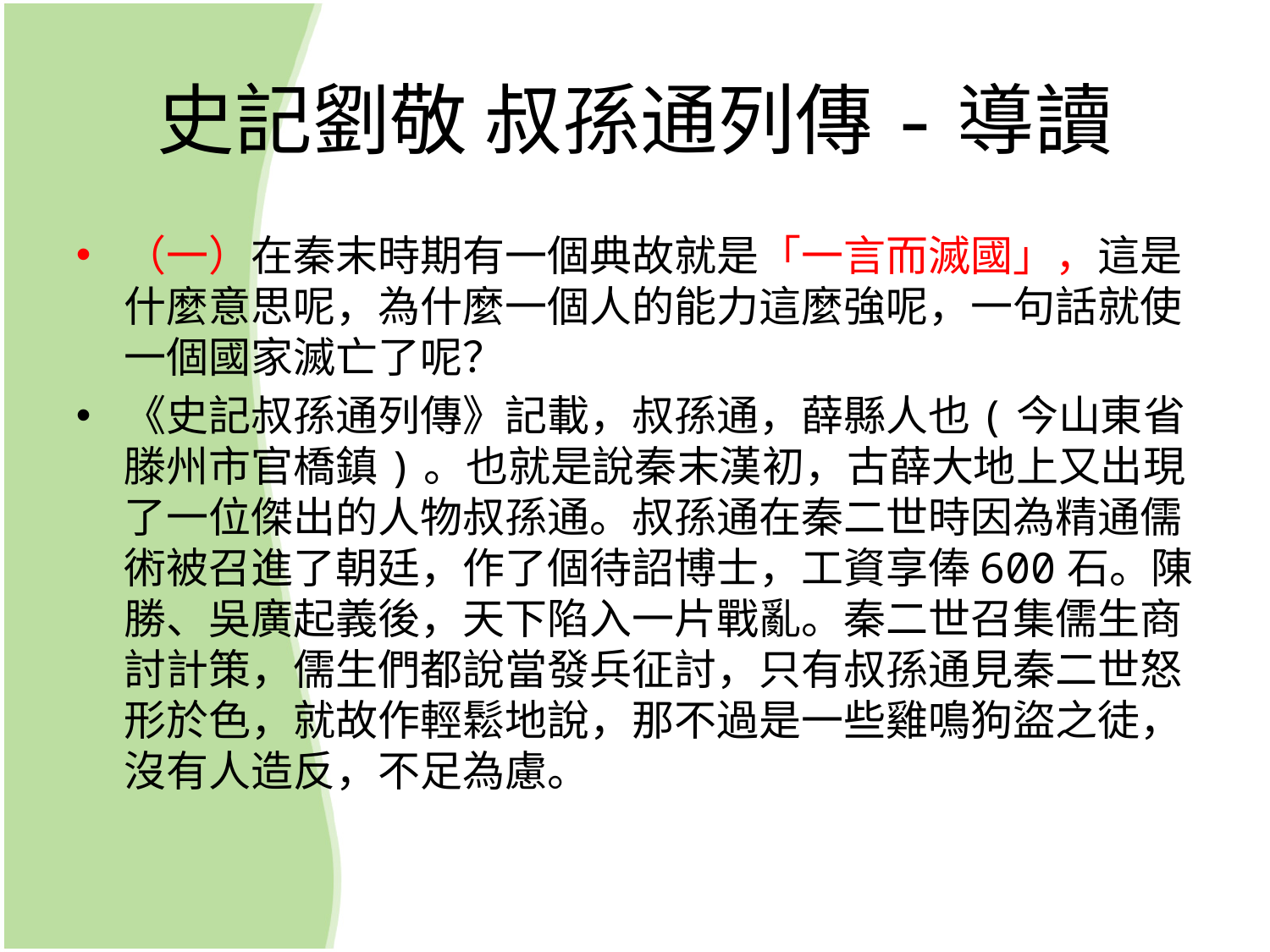

# 史記劉敬 叔孫通列傳-導讀
（一）在秦末時期有一個典故就是「一言而滅國」，這是什麼意思呢，為什麼一個人的能力這麼強呢，一句話就使一個國家滅亡了呢？
《史記叔孫通列傳》記載，叔孫通，薛縣人也(今山東省滕州市官橋鎮)。也就是說秦末漢初，古薛大地上又出現了一位傑出的人物叔孫通。叔孫通在秦二世時因為精通儒術被召進了朝廷，作了個待詔博士，工資享俸600石。陳勝、吳廣起義後，天下陷入一片戰亂。秦二世召集儒生商討計策，儒生們都說當發兵征討，只有叔孫通見秦二世怒形於色，就故作輕鬆地說，那不過是一些雞鳴狗盜之徒，沒有人造反，不足為慮。